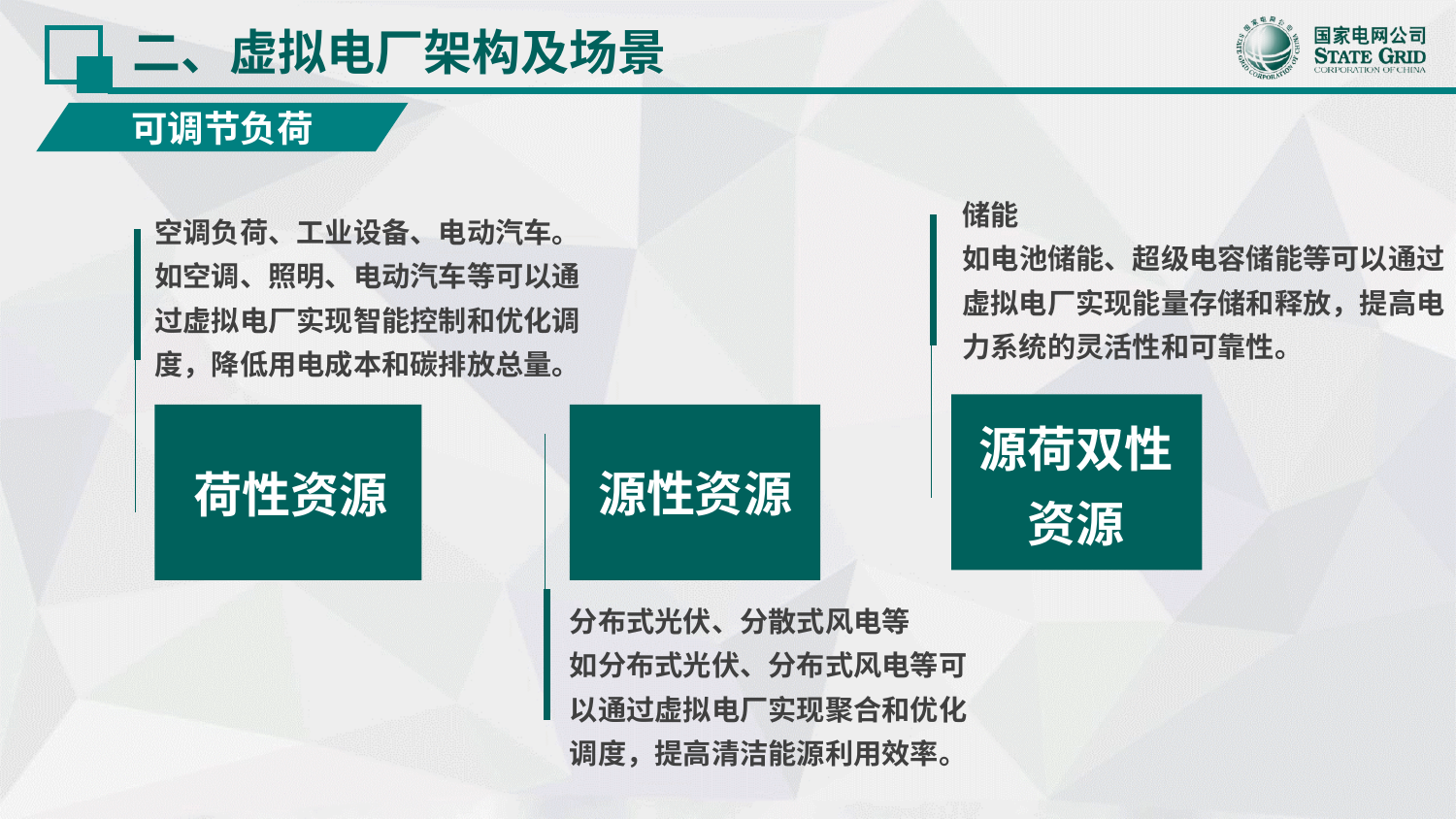

二、虚拟电厂架构及场景
可调节负荷
空调负荷、工业设备、电动汽车。
如空调、照明、电动汽车等可以通过虚拟电厂实现智能控制和优化调度，降低用电成本和碳排放总量。
储能
如电池储能、超级电容储能等可以通过虚拟电厂实现能量存储和释放，提高电力系统的灵活性和可靠性。

源荷双性资源

荷性资源

源性资源

分布式光伏、分散式风电等
如分布式光伏、分布式风电等可以通过虚拟电厂实现聚合和优化调度，提高清洁能源利用效率。